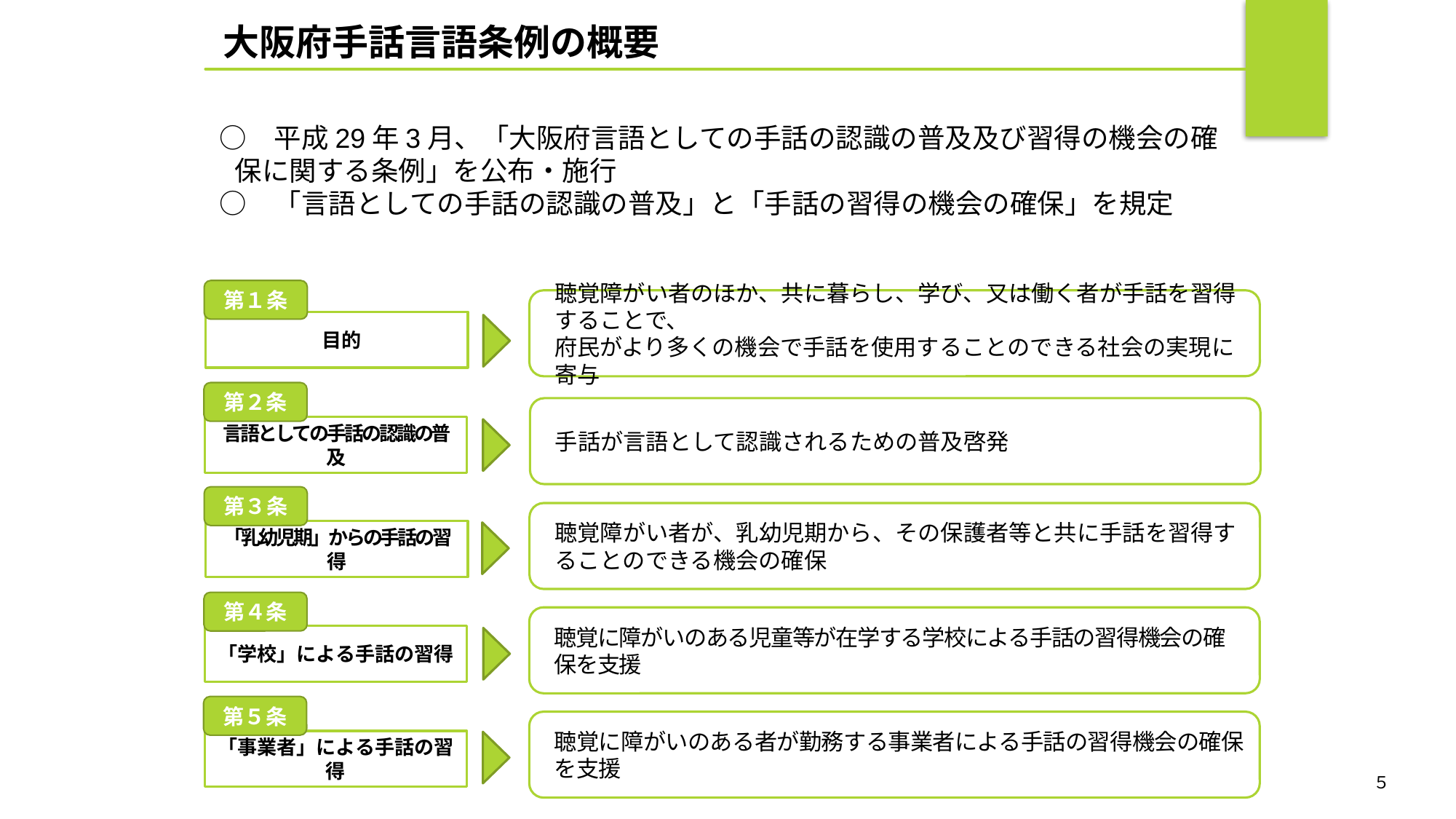

大阪府手話言語条例の概要
　○　平成29年3月、「大阪府言語としての手話の認識の普及及び習得の機会の確保に関する条例」を公布・施行
　○　「言語としての手話の認識の普及」と「手話の習得の機会の確保」を規定
第１条
聴覚障がい者のほか、共に暮らし、学び、又は働く者が手話を習得することで、
府民がより多くの機会で手話を使用することのできる社会の実現に寄与
 目的

第２条
手話が言語として認識されるための普及啓発
言語としての手話の認識の普及

第３条
聴覚障がい者が、乳幼児期から、その保護者等と共に手話を習得することのできる機会の確保
「乳幼児期」からの手話の習得

第４条
聴覚に障がいのある児童等が在学する学校による手話の習得機会の確保を支援
「学校」による手話の習得

第５条
聴覚に障がいのある者が勤務する事業者による手話の習得機会の確保を支援
「事業者」による手話の習得

５